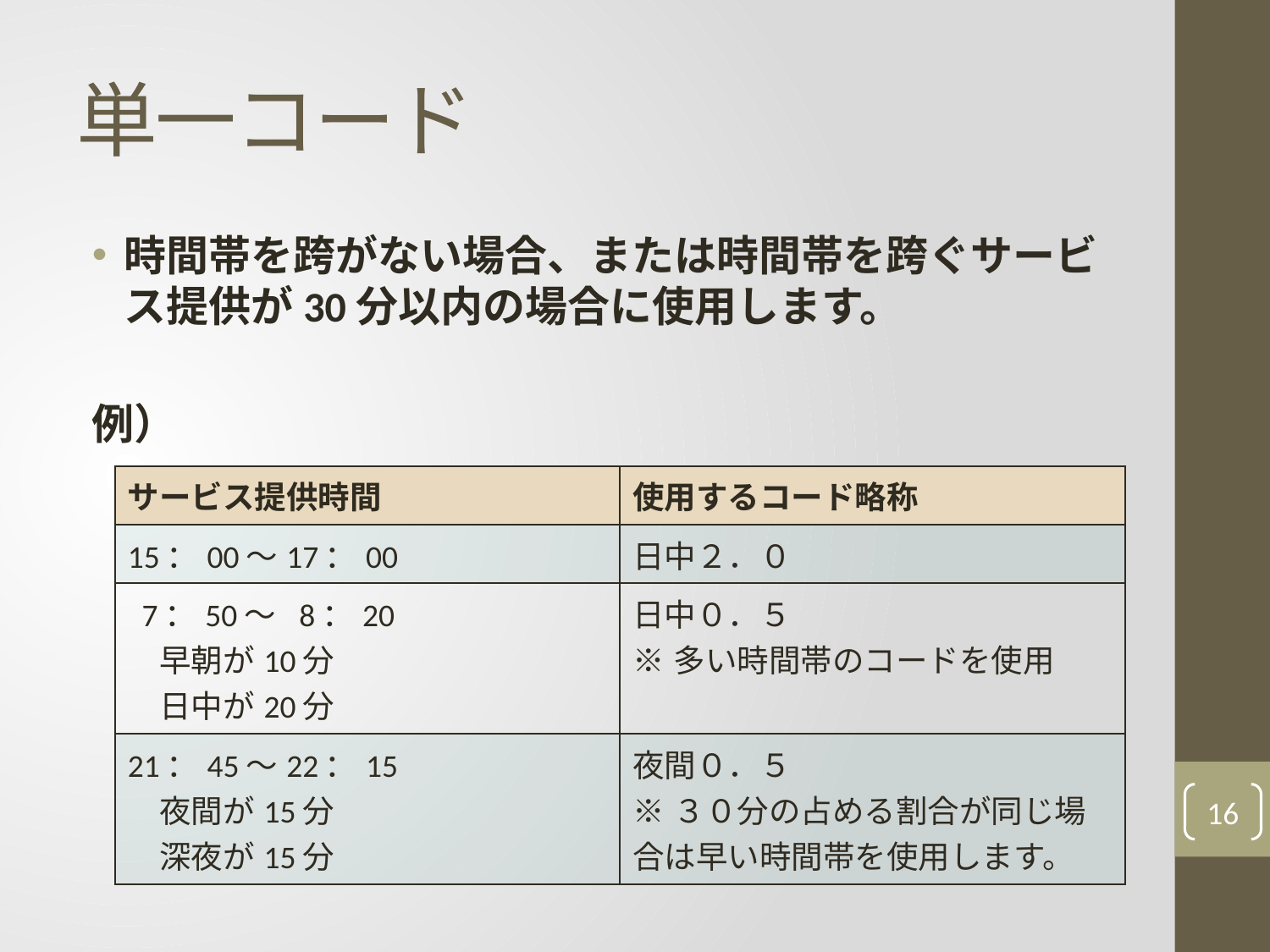

# 単一コード
時間帯を跨がない場合、または時間帯を跨ぐサービス提供が30分以内の場合に使用します。

例）

| サービス提供時間 | 使用するコード略称 |
| --- | --- |
| 15：00～17：00 | 日中２．０ |
| 7：50～ 8：20 　早朝が10分 　日中が20分 | 日中０．５ ※多い時間帯のコードを使用 |
| 21：45～22：15 　夜間が15分 　深夜が15分 | 夜間０．５ ※３０分の占める割合が同じ場合は早い時間帯を使用します。 |
16